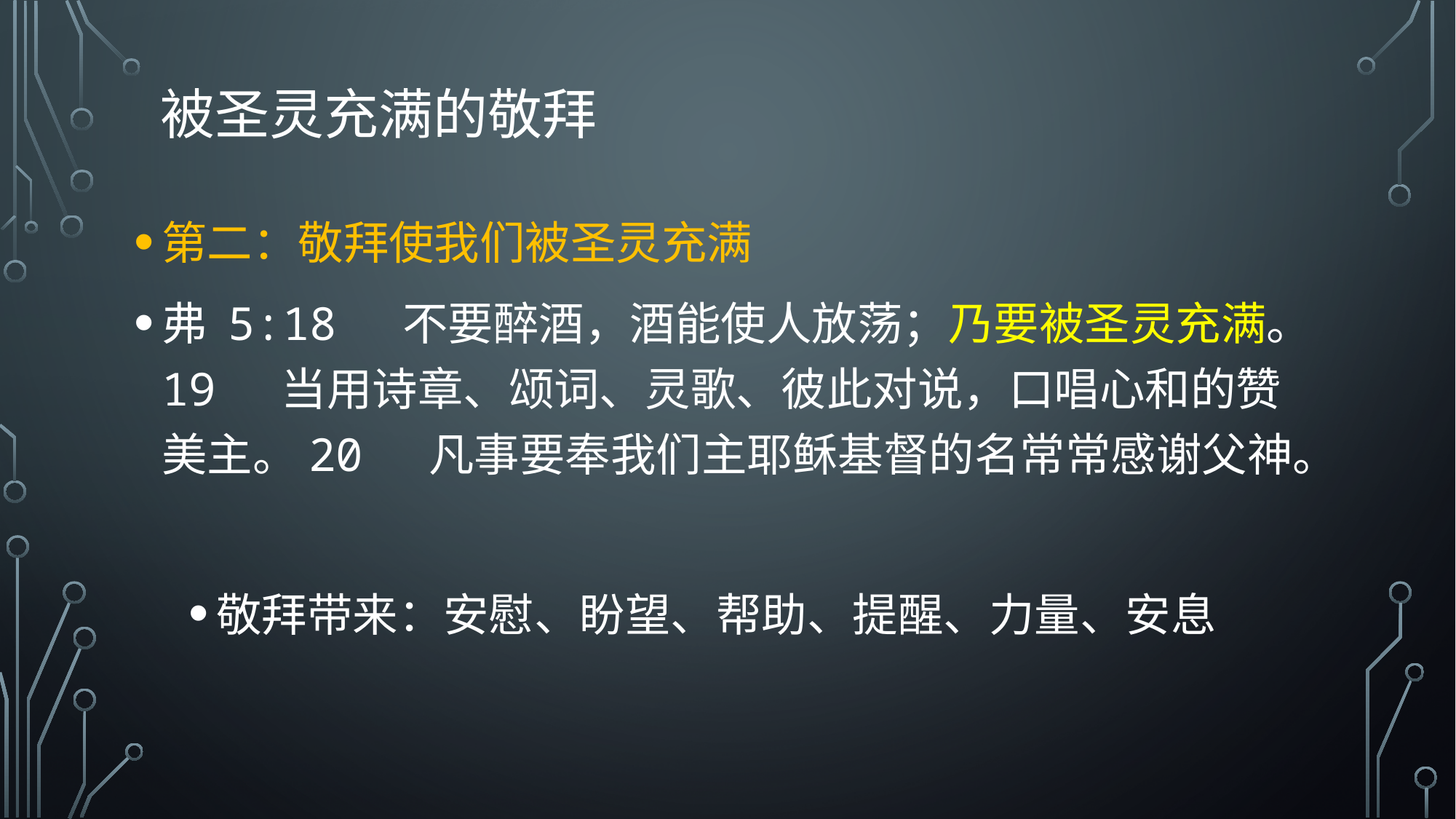

# 被圣灵充满的敬拜
第二：敬拜使我们被圣灵充满
弗 5:18  不要醉酒，酒能使人放荡；乃要被圣灵充满。19  当用诗章、颂词、灵歌、彼此对说，口唱心和的赞美主。20  凡事要奉我们主耶稣基督的名常常感谢父神。

敬拜带来：安慰、盼望、帮助、提醒、力量、安息